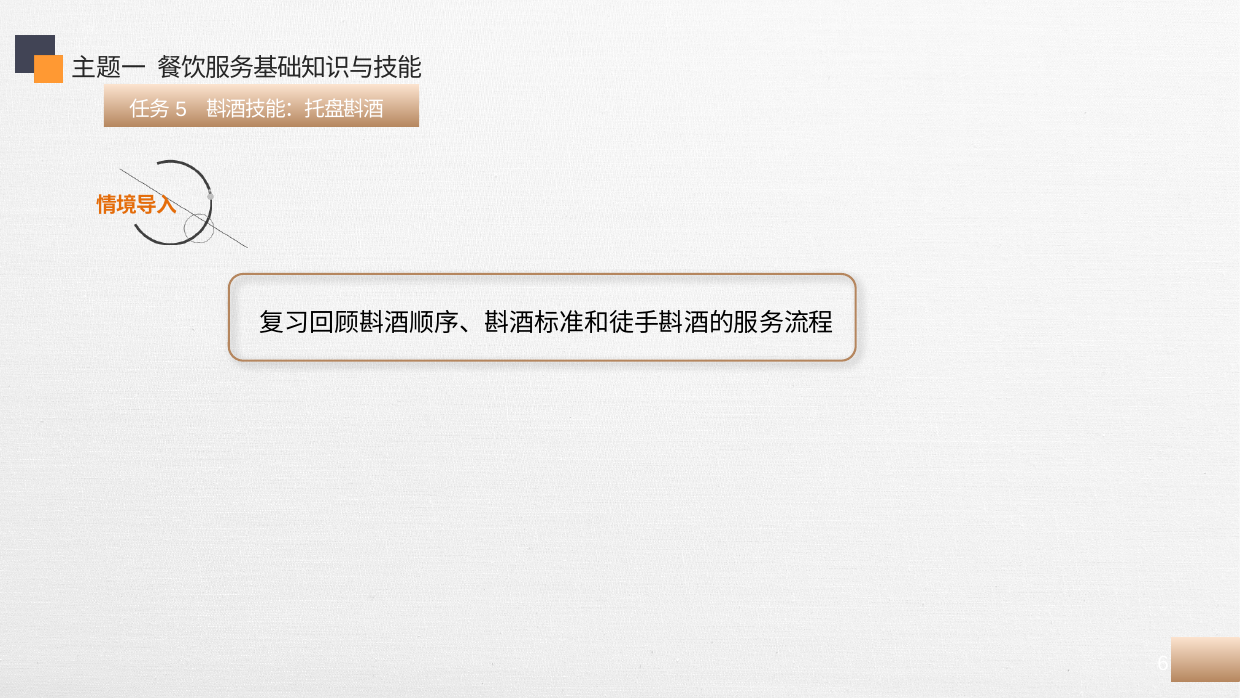

主题一  餐饮服务基础知识与技能

 任务5   斟酒技能：托盘斟酒

复习回顾斟酒顺序、斟酒标准和徒手斟酒的服务流程